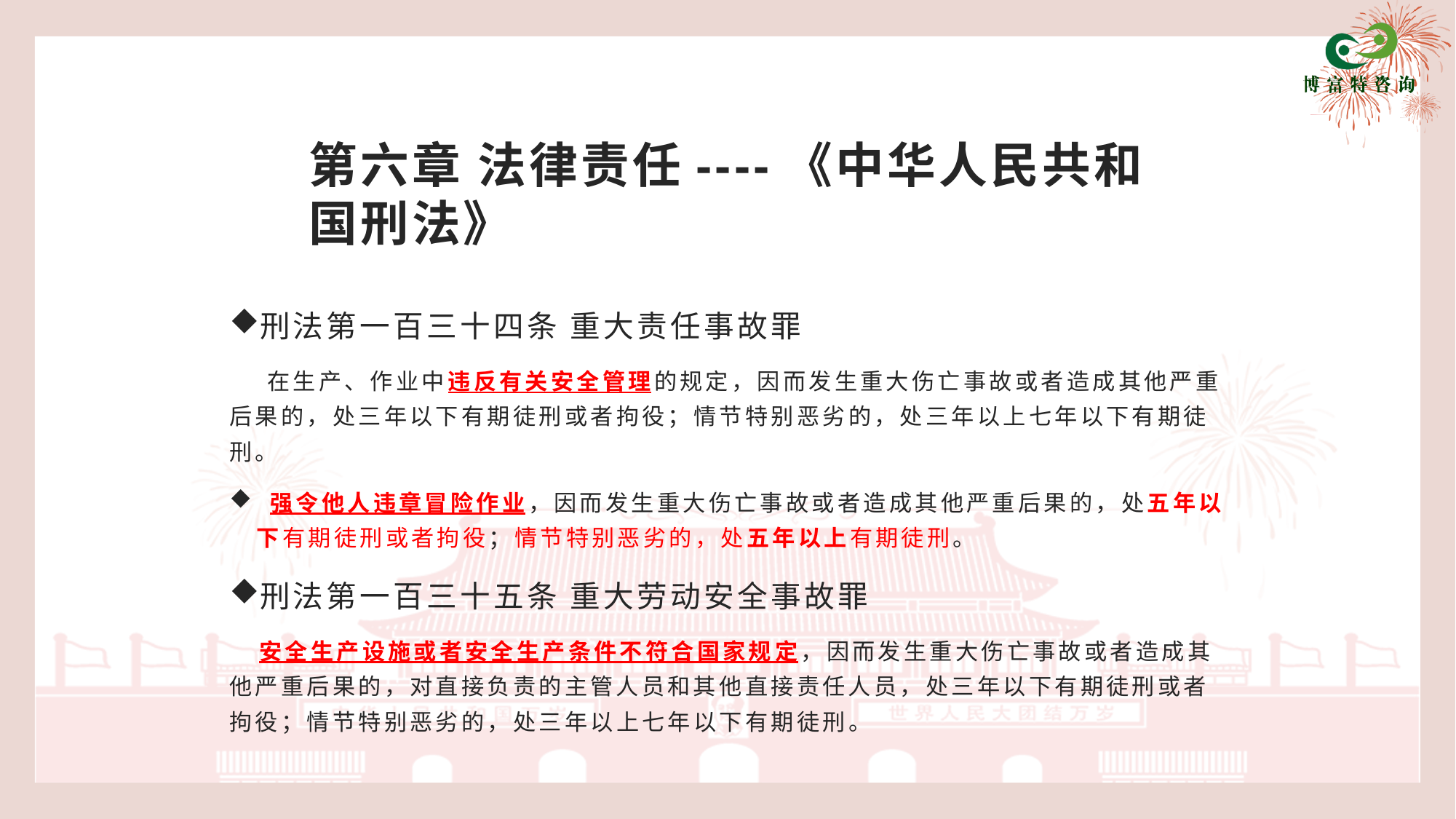

# 第六章 法律责任----《中华人民共和国刑法》
刑法第一百三十四条 重大责任事故罪
    在生产、作业中违反有关安全管理的规定，因而发生重大伤亡事故或者造成其他严重后果的，处三年以下有期徒刑或者拘役；情节特别恶劣的，处三年以上七年以下有期徒刑。
 强令他人违章冒险作业，因而发生重大伤亡事故或者造成其他严重后果的，处五年以下有期徒刑或者拘役；情节特别恶劣的，处五年以上有期徒刑。
刑法第一百三十五条 重大劳动安全事故罪
   安全生产设施或者安全生产条件不符合国家规定，因而发生重大伤亡事故或者造成其他严重后果的，对直接负责的主管人员和其他直接责任人员，处三年以下有期徒刑或者拘役；情节特别恶劣的，处三年以上七年以下有期徒刑。